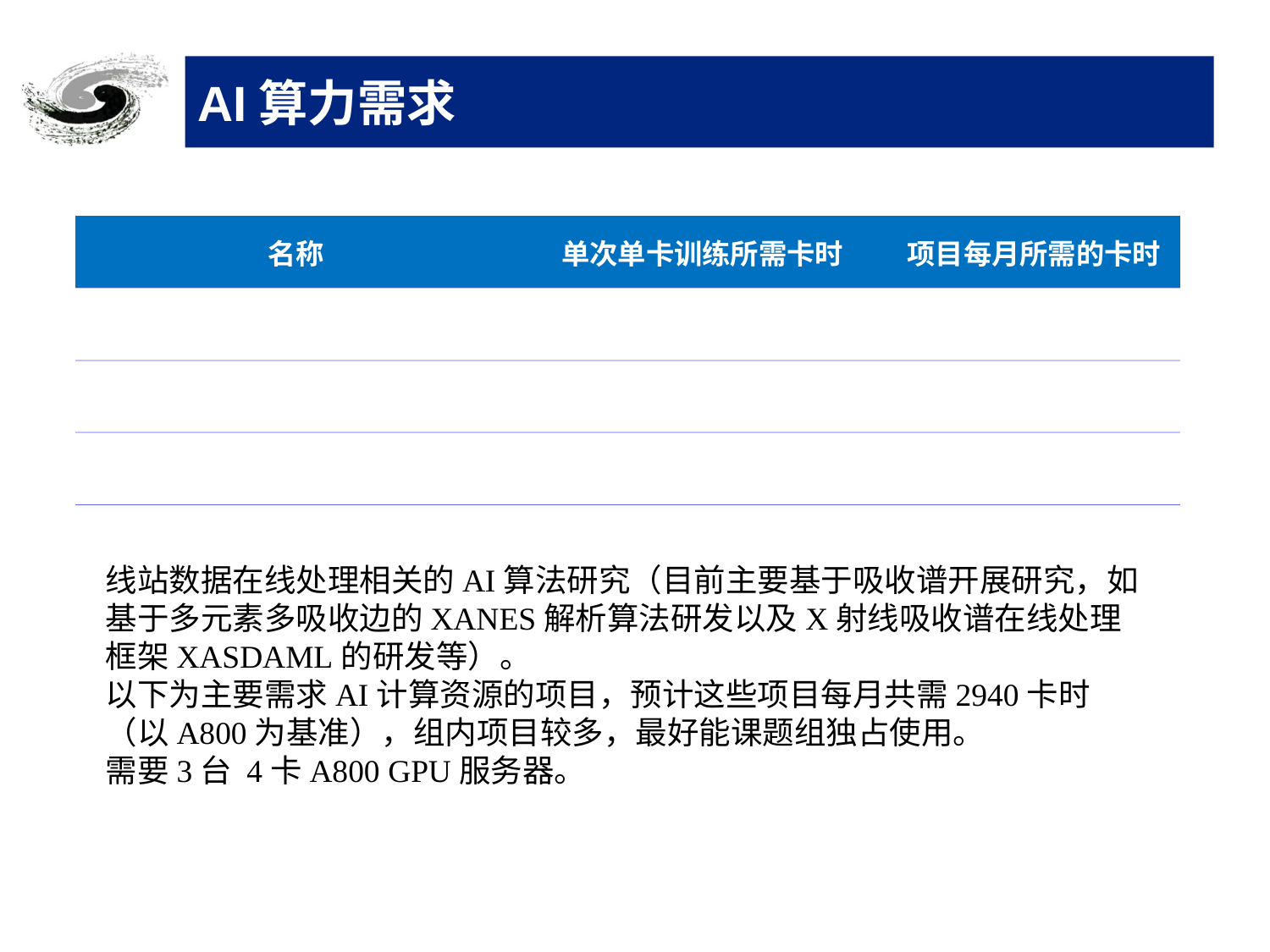

# AI算力需求
| 名称 | 单次单卡训练所需卡时 | 项目每月所需的卡时 |
| --- | --- | --- |
| XASDAML: X射线吸收谱在线处理框架 | 15 | 600 |
| XAS3D: XANES解析算法研发 | 60 | 1200 |
| 基于电子信息预测的吸收谱解析 | 10 | 500 |
线站数据在线处理相关的AI算法研究（目前主要基于吸收谱开展研究，如基于多元素多吸收边的XANES解析算法研发以及X射线吸收谱在线处理框架XASDAML的研发等）。
以下为主要需求AI计算资源的项目，预计这些项目每月共需2940卡时（以A800为基准），组内项目较多，最好能课题组独占使用。
需要3台 4卡A800 GPU服务器。
11